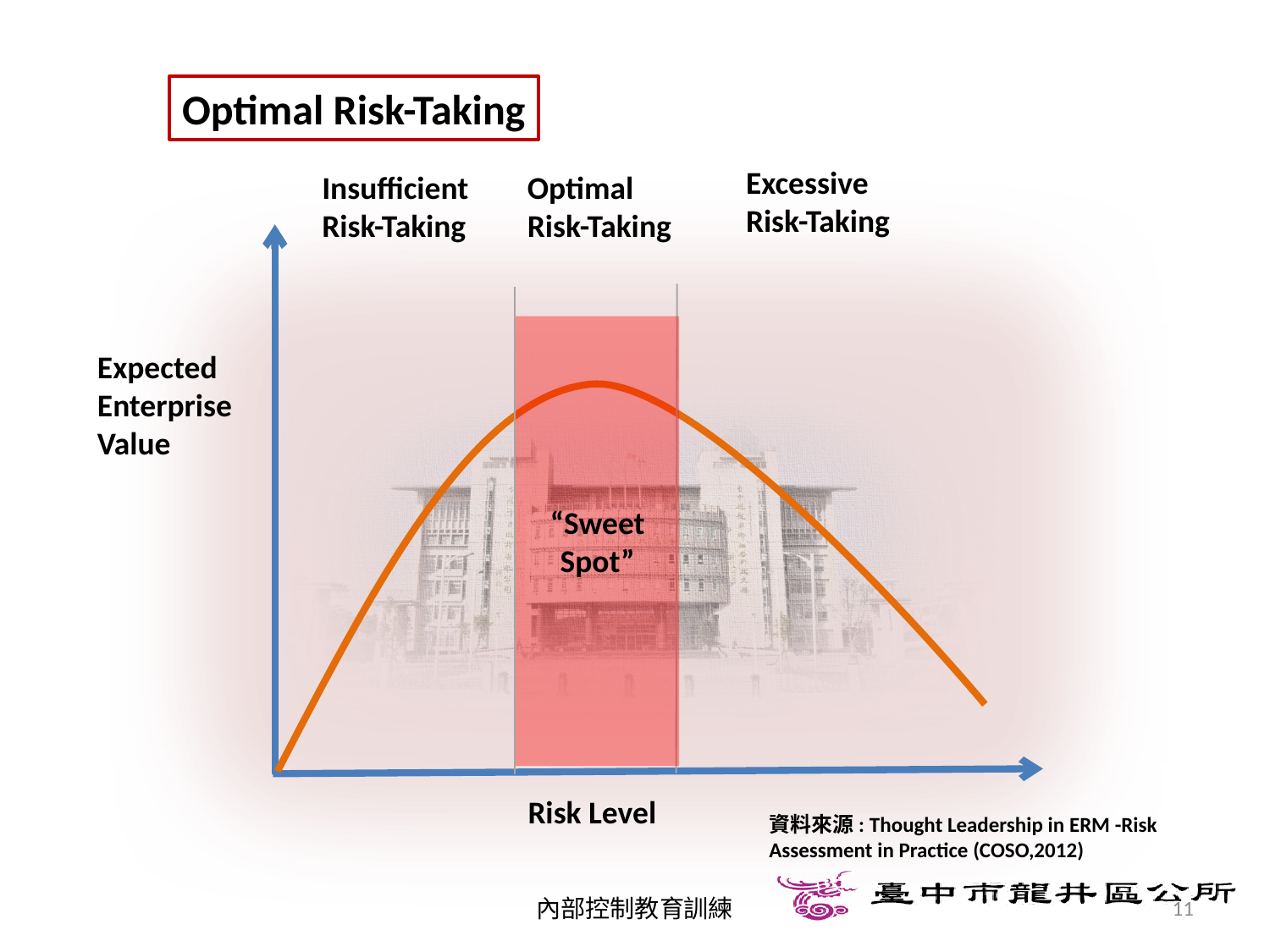

Optimal Risk-Taking
Excessive
Risk-Taking
Insufficient
Risk-Taking
Optimal
Risk-Taking
“Sweet Spot”
Expected
Enterprise Value

Risk Level
資料來源: Thought Leadership in ERM -Risk Assessment in Practice (COSO,2012)
內部控制教育訓練
11